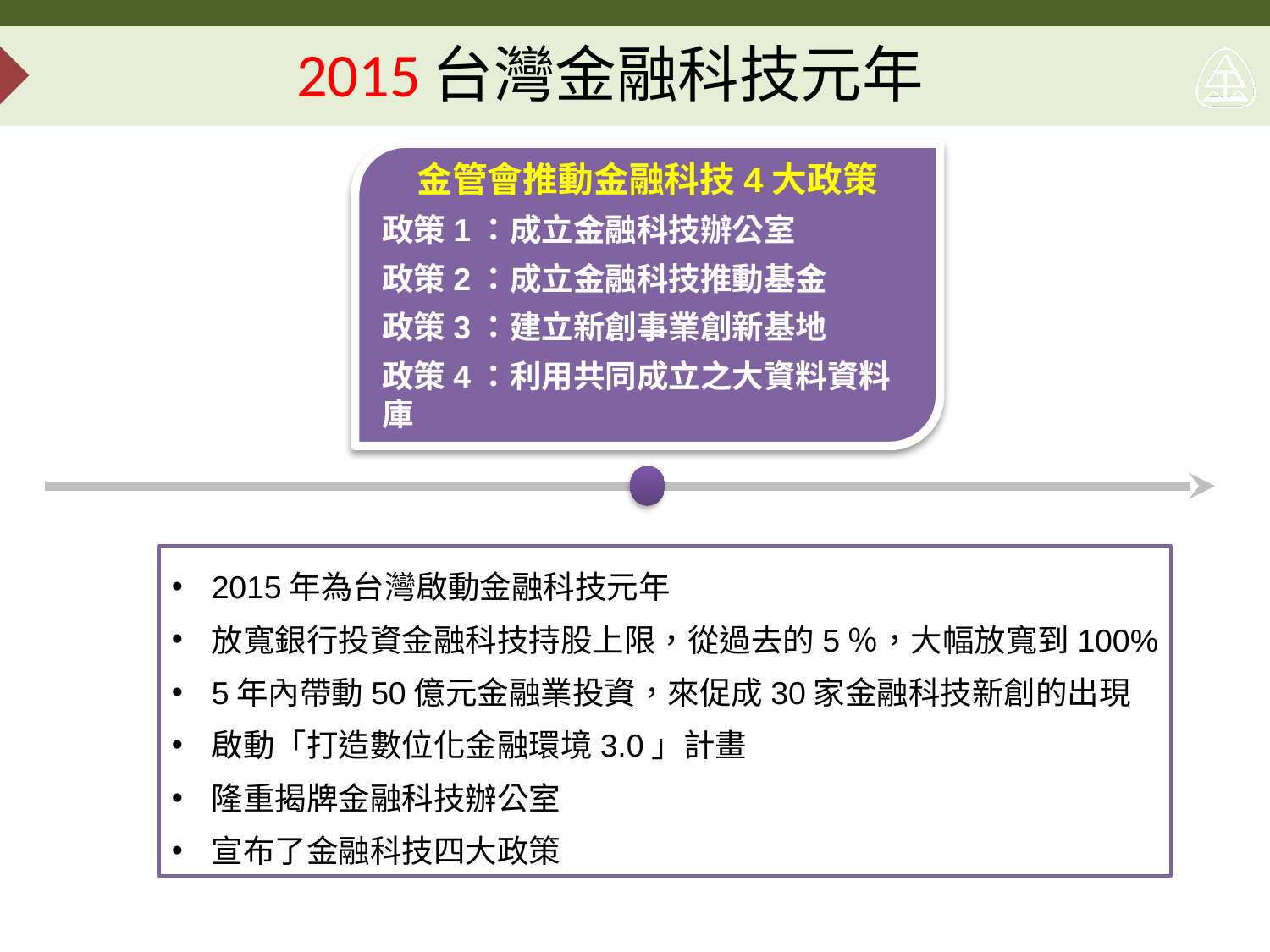

# 2015台灣金融科技元年
金管會推動金融科技4大政策
政策1：成立金融科技辦公室
政策2：成立金融科技推動基金
政策3：建立新創事業創新基地
政策4：利用共同成立之大資料資料庫

2015年為台灣啟動金融科技元年
放寬銀行投資金融科技持股上限，從過去的5％，大幅放寬到100%
5年內帶動50億元金融業投資，來促成30家金融科技新創的出現
啟動「打造數位化金融環境3.0」計畫
隆重揭牌金融科技辦公室
宣布了金融科技四大政策